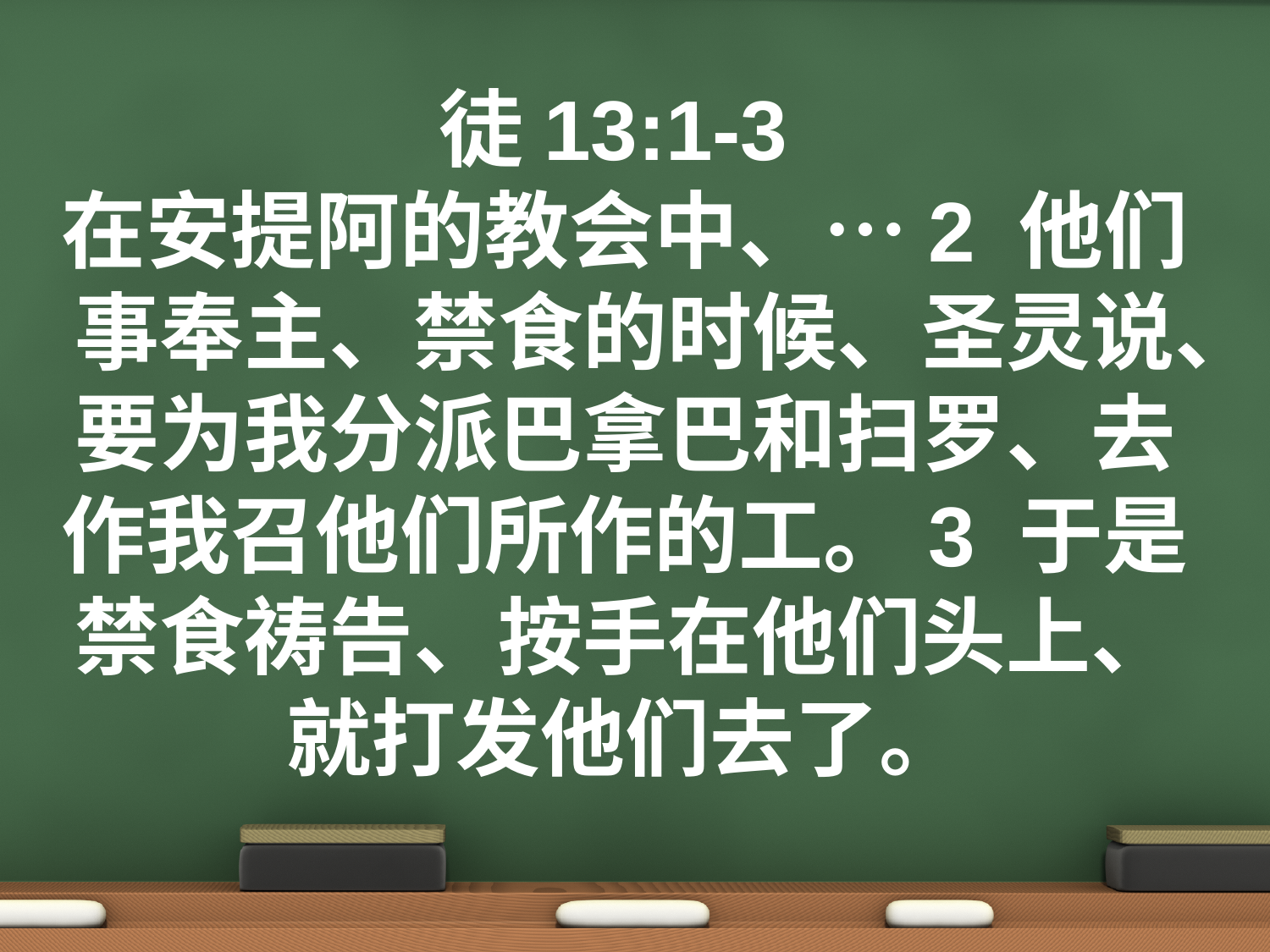

徒13:1-3
在安提阿的教会中、…2 他们事奉主、禁食的时候、圣灵说、要为我分派巴拿巴和扫罗、去作我召他们所作的工。3 于是禁食祷告、按手在他们头上、就打发他们去了。